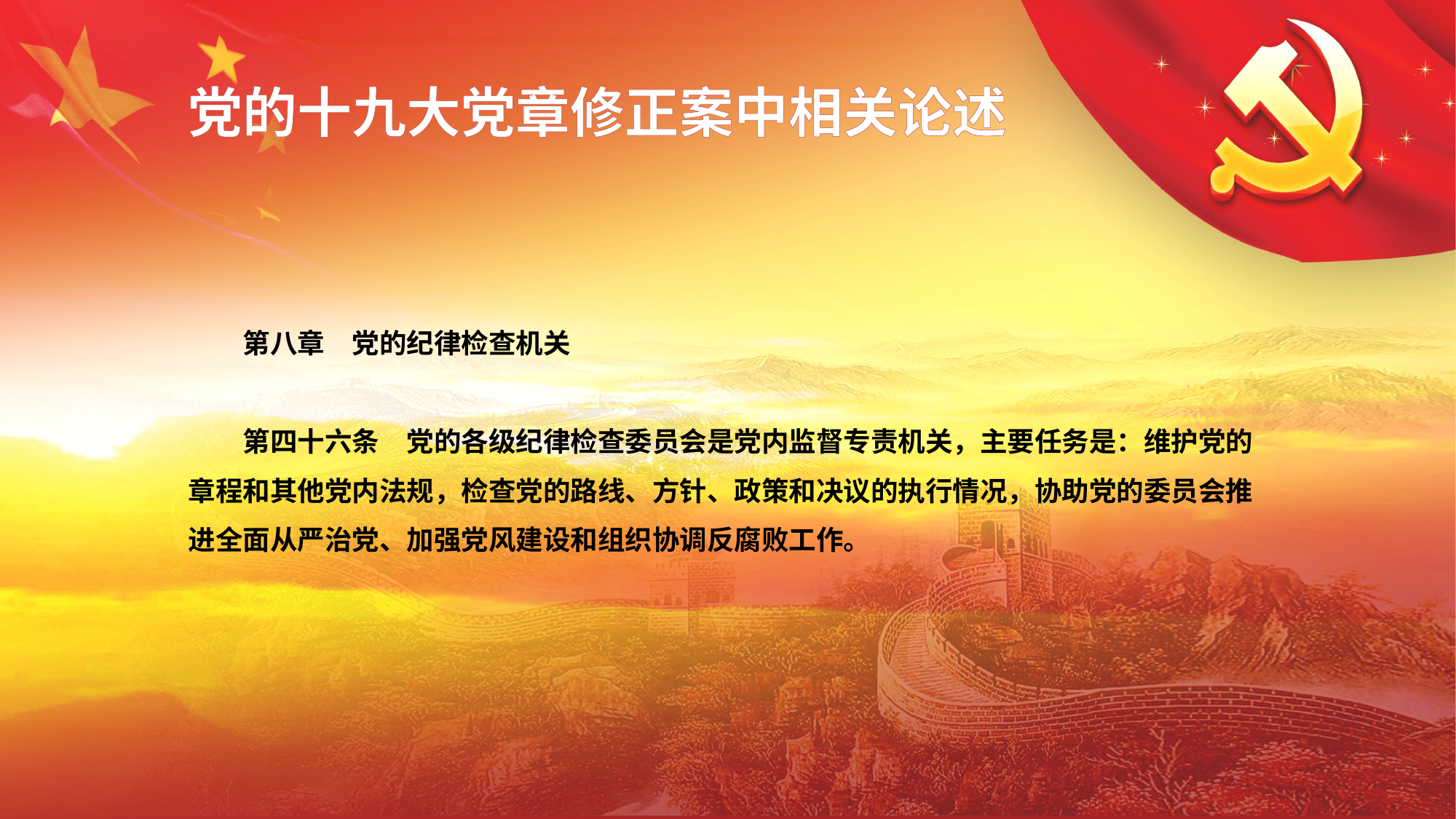

党的十九大党章修正案中相关论述

第八章　党的纪律检查机关

第四十六条　党的各级纪律检查委员会是党内监督专责机关，主要任务是：维护党的章程和其他党内法规，检查党的路线、方针、政策和决议的执行情况，协助党的委员会推进全面从严治党、加强党风建设和组织协调反腐败工作。